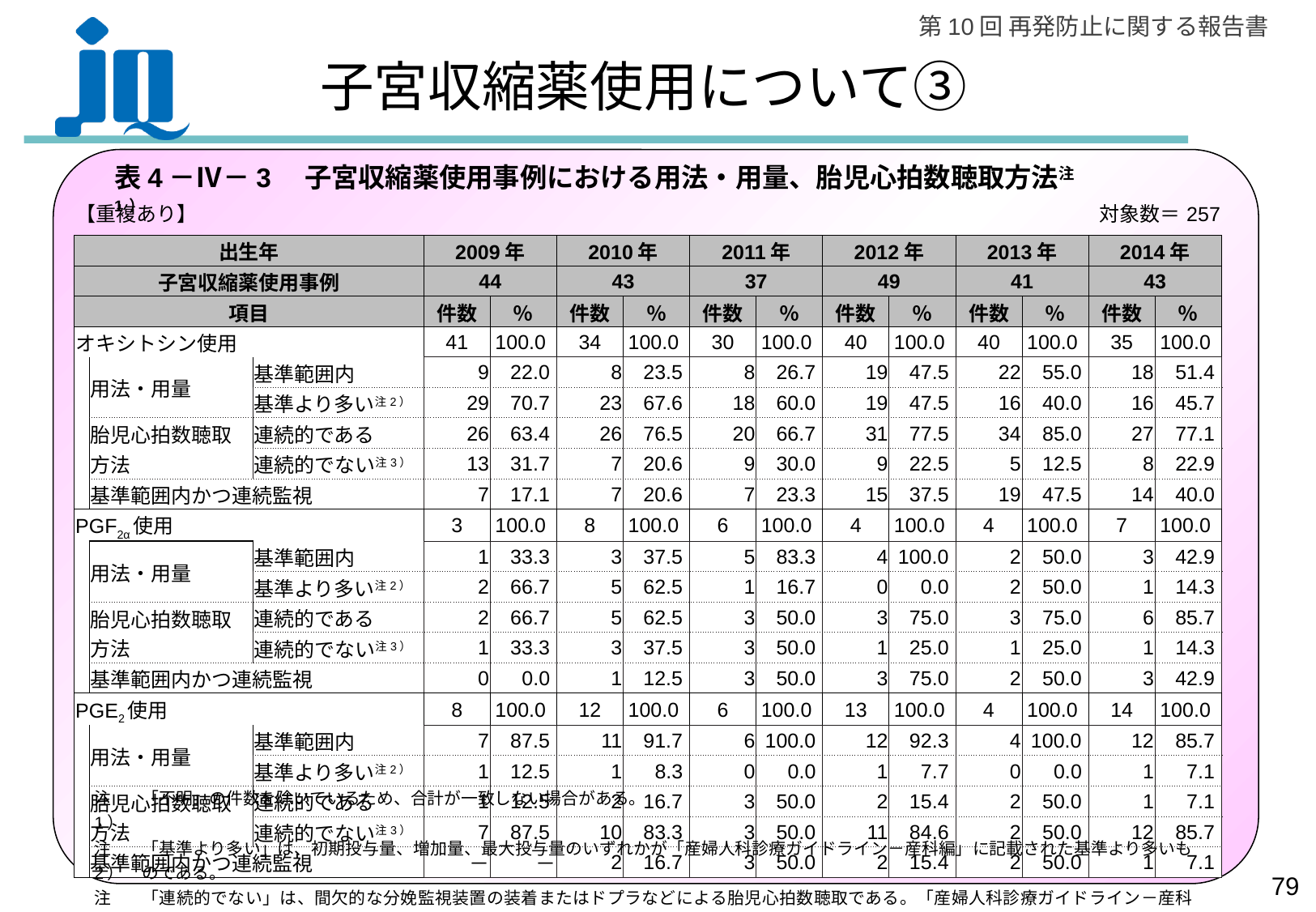

子宮収縮薬使用について③

表4－Ⅳ－3　子宮収縮薬使用事例における用法・用量、胎児心拍数聴取方法注1）
| 【重複あり】 |  |  |  |  |  |  |  |  |  |  |  |  | 対象数＝257 |  |
| --- | --- | --- | --- | --- | --- | --- | --- | --- | --- | --- | --- | --- | --- | --- |
| 出生年 |  |  | 2009年 |  | 2010年 |  | 2011年 |  | 2012年 |  | 2013年 |  | 2014年 |  |
| 子宮収縮薬使用事例 |  |  | 44 |  | 43 |  | 37 |  | 49 |  | 41 |  | 43 |  |
| 項目 |  |  | 件数 | ％ | 件数 | ％ | 件数 | ％ | 件数 | ％ | 件数 | ％ | 件数 | ％ |
| オキシトシン使用 |  |  | 41 | 100.0 | 34 | 100.0 | 30 | 100.0 | 40 | 100.0 | 40 | 100.0 | 35 | 100.0 |
|  | 用法・用量 | 基準範囲内 | 9 | 22.0 | 8 | 23.5 | 8 | 26.7 | 19 | 47.5 | 22 | 55.0 | 18 | 51.4 |
|  |  | 基準より多い注2） | 29 | 70.7 | 23 | 67.6 | 18 | 60.0 | 19 | 47.5 | 16 | 40.0 | 16 | 45.7 |
|  | 胎児心拍数聴取方法 | 連続的である | 26 | 63.4 | 26 | 76.5 | 20 | 66.7 | 31 | 77.5 | 34 | 85.0 | 27 | 77.1 |
|  |  | 連続的でない注3） | 13 | 31.7 | 7 | 20.6 | 9 | 30.0 | 9 | 22.5 | 5 | 12.5 | 8 | 22.9 |
|  | 基準範囲内かつ連続監視 |  | 7 | 17.1 | 7 | 20.6 | 7 | 23.3 | 15 | 37.5 | 19 | 47.5 | 14 | 40.0 |
| PGF2α使用 |  |  | 3 | 100.0 | 8 | 100.0 | 6 | 100.0 | 4 | 100.0 | 4 | 100.0 | 7 | 100.0 |
|  | 用法・用量 | 基準範囲内 | 1 | 33.3 | 3 | 37.5 | 5 | 83.3 | 4 | 100.0 | 2 | 50.0 | 3 | 42.9 |
|  |  | 基準より多い注2） | 2 | 66.7 | 5 | 62.5 | 1 | 16.7 | 0 | 0.0 | 2 | 50.0 | 1 | 14.3 |
|  | 胎児心拍数聴取方法 | 連続的である | 2 | 66.7 | 5 | 62.5 | 3 | 50.0 | 3 | 75.0 | 3 | 75.0 | 6 | 85.7 |
|  |  | 連続的でない注3） | 1 | 33.3 | 3 | 37.5 | 3 | 50.0 | 1 | 25.0 | 1 | 25.0 | 1 | 14.3 |
|  | 基準範囲内かつ連続監視 |  | 0 | 0.0 | 1 | 12.5 | 3 | 50.0 | 3 | 75.0 | 2 | 50.0 | 3 | 42.9 |
| PGE2使用 |  |  | 8 | 100.0 | 12 | 100.0 | 6 | 100.0 | 13 | 100.0 | 4 | 100.0 | 14 | 100.0 |
|  | 用法・用量 | 基準範囲内 | 7 | 87.5 | 11 | 91.7 | 6 | 100.0 | 12 | 92.3 | 4 | 100.0 | 12 | 85.7 |
|  |  | 基準より多い注2） | 1 | 12.5 | 1 | 8.3 | 0 | 0.0 | 1 | 7.7 | 0 | 0.0 | 1 | 7.1 |
|  | 胎児心拍数聴取方法 | 連続的である | 1 | 12.5 | 2 | 16.7 | 3 | 50.0 | 2 | 15.4 | 2 | 50.0 | 1 | 7.1 |
|  |  | 連続的でない注3） | 7 | 87.5 | 10 | 83.3 | 3 | 50.0 | 11 | 84.6 | 2 | 50.0 | 12 | 85.7 |
|  | 基準範囲内かつ連続監視 |  | － | － | 2 | 16.7 | 3 | 50.0 | 2 | 15.4 | 2 | 50.0 | 1 | 7.1 |
| 注1） | 「不明」の件数を除いているため、合計が一致しない場合がある。 |
| --- | --- |
| 注2） | 「基準より多い」は、初期投与量、増加量、最大投与量のいずれかが「産婦人科診療ガイドライン－産科編」に記載された基準より多いものである。 |
| 注3） | 「連続的でない」は、間欠的な分娩監視装置の装着またはドプラなどによる胎児心拍数聴取である。「産婦人科診療ガイドライン－産科編」によると、子宮収縮薬投与中は、分娩監視装置を用いて子宮収縮と胎児心拍数を連続的モニターするとされている。 |
79